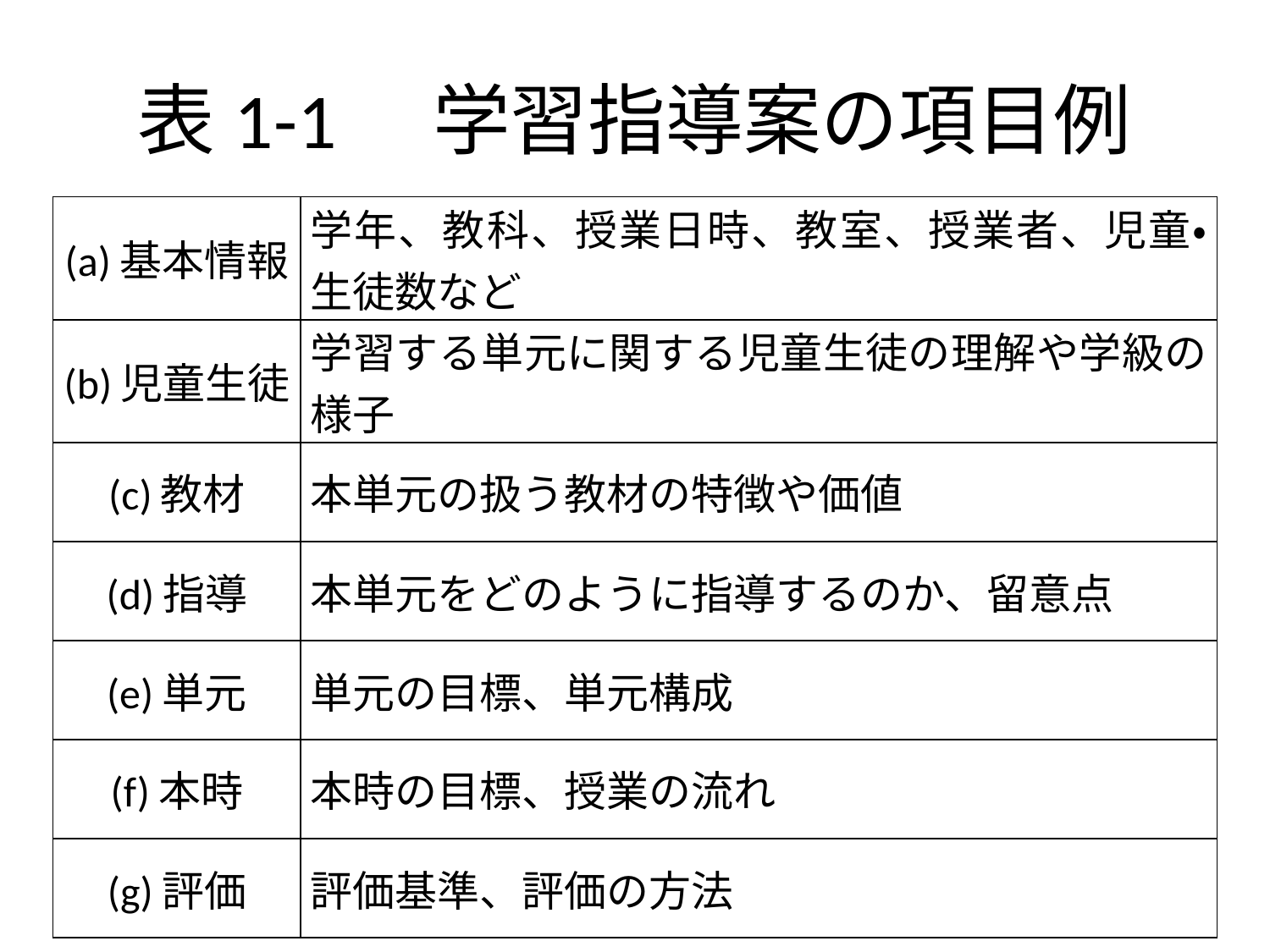

# 表1-1　学習指導案の項目例
| (a)基本情報 | 学年、教科、授業日時、教室、授業者、児童・生徒数など |
| --- | --- |
| (b)児童生徒 | 学習する単元に関する児童生徒の理解や学級の様子 |
| (c)教材 | 本単元の扱う教材の特徴や価値 |
| (d)指導 | 本単元をどのように指導するのか、留意点 |
| (e)単元 | 単元の目標、単元構成 |
| (f)本時 | 本時の目標、授業の流れ |
| (g)評価 | 評価基準、評価の方法 |